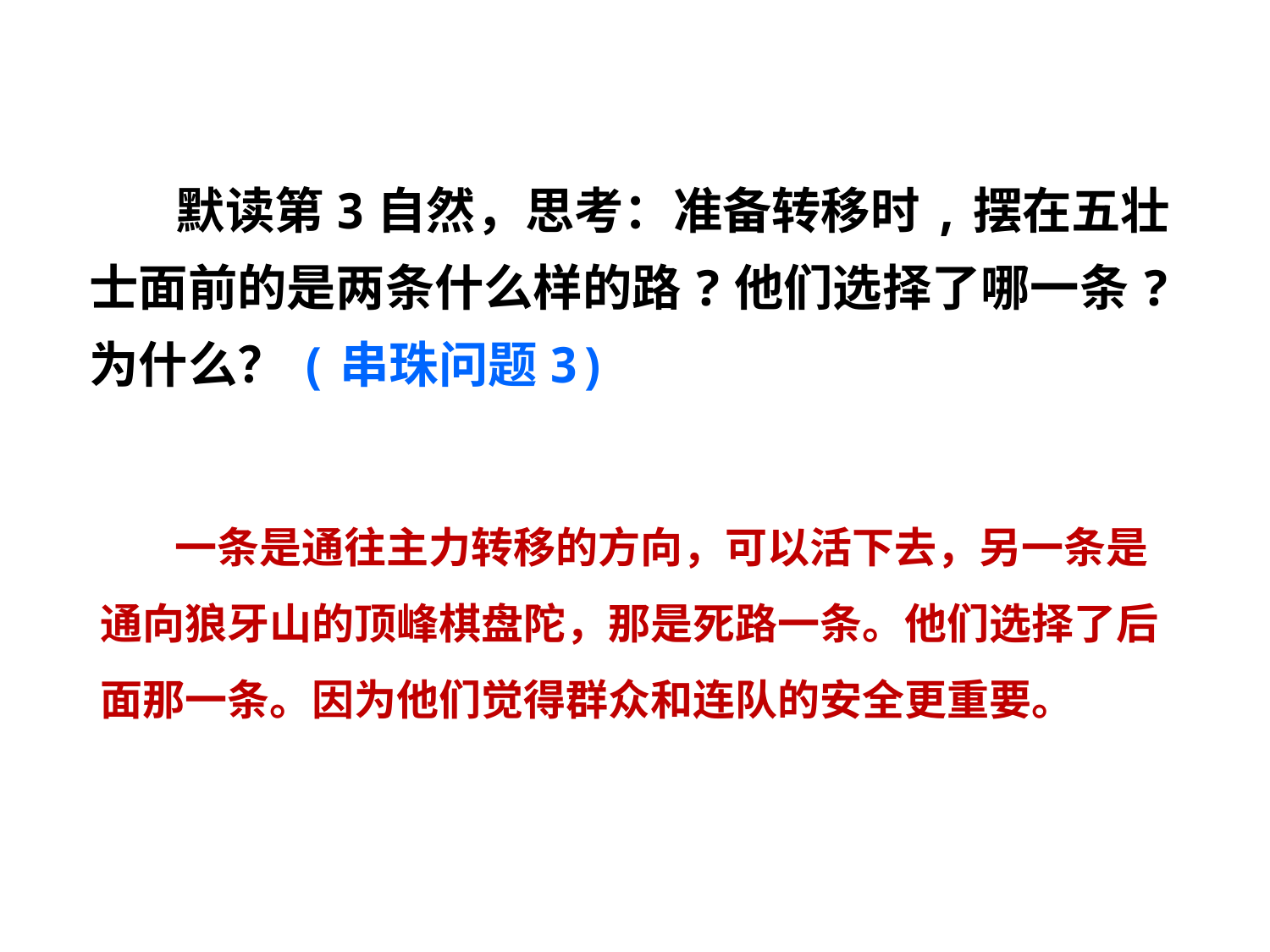

默读第3自然，思考：准备转移时,摆在五壮士面前的是两条什么样的路?他们选择了哪一条?为什么？(串珠问题3)
一条是通往主力转移的方向，可以活下去，另一条是通向狼牙山的顶峰棋盘陀，那是死路一条。他们选择了后面那一条。因为他们觉得群众和连队的安全更重要。